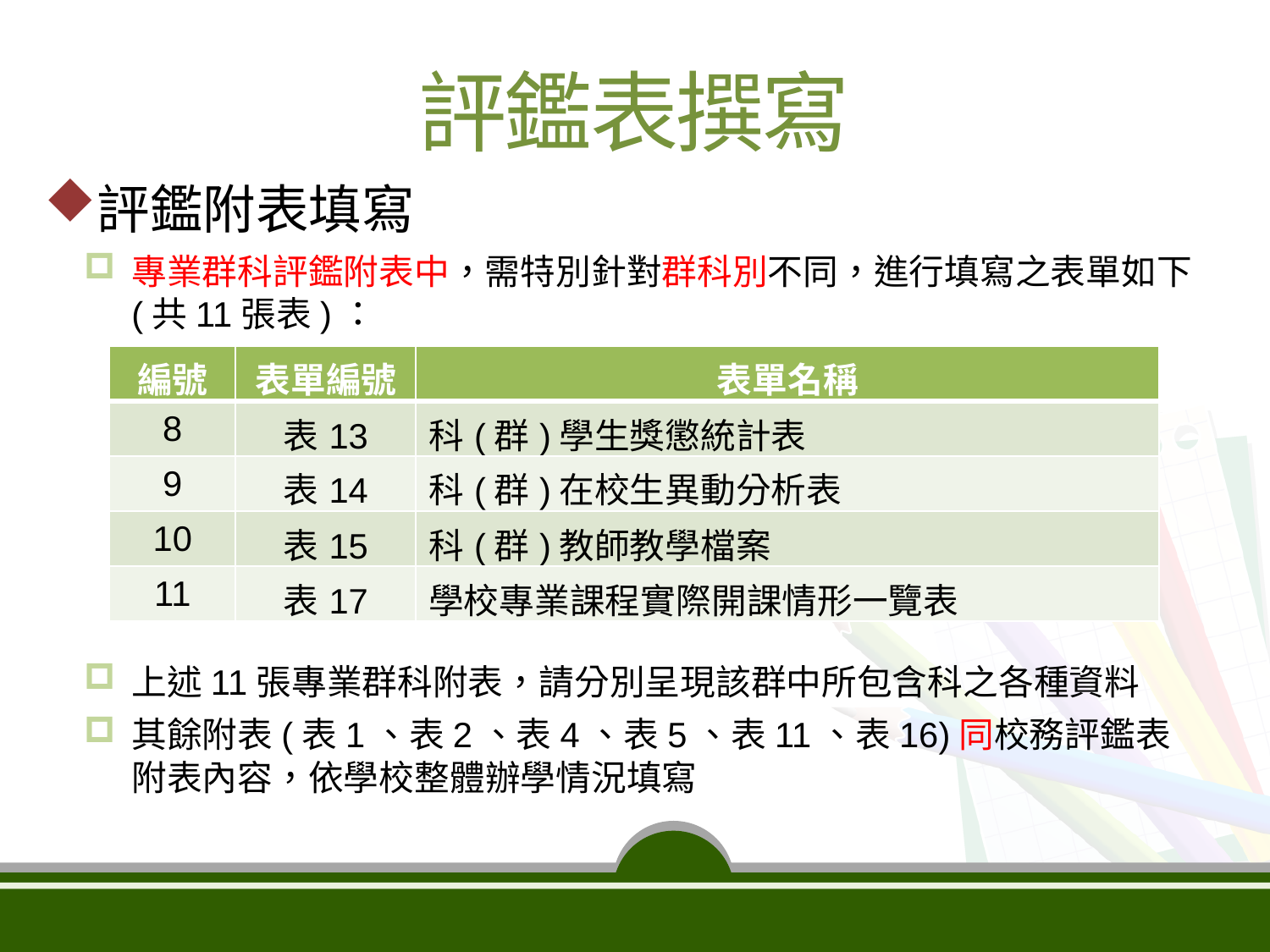

評鑑表撰寫
評鑑附表填寫
專業群科評鑑附表中，需特別針對群科別不同，進行填寫之表單如下(共11張表)：

| 編號 | 表單編號 | 表單名稱 |
| --- | --- | --- |
| 8 | 表13 | 科(群)學生獎懲統計表 |
| 9 | 表14 | 科(群)在校生異動分析表 |
| 10 | 表15 | 科(群)教師教學檔案 |
| 11 | 表17 | 學校專業課程實際開課情形一覽表 |
上述11張專業群科附表，請分別呈現該群中所包含科之各種資料
其餘附表(表1、表2、表4、表5、表11、表16)同校務評鑑表附表內容，依學校整體辦學情況填寫